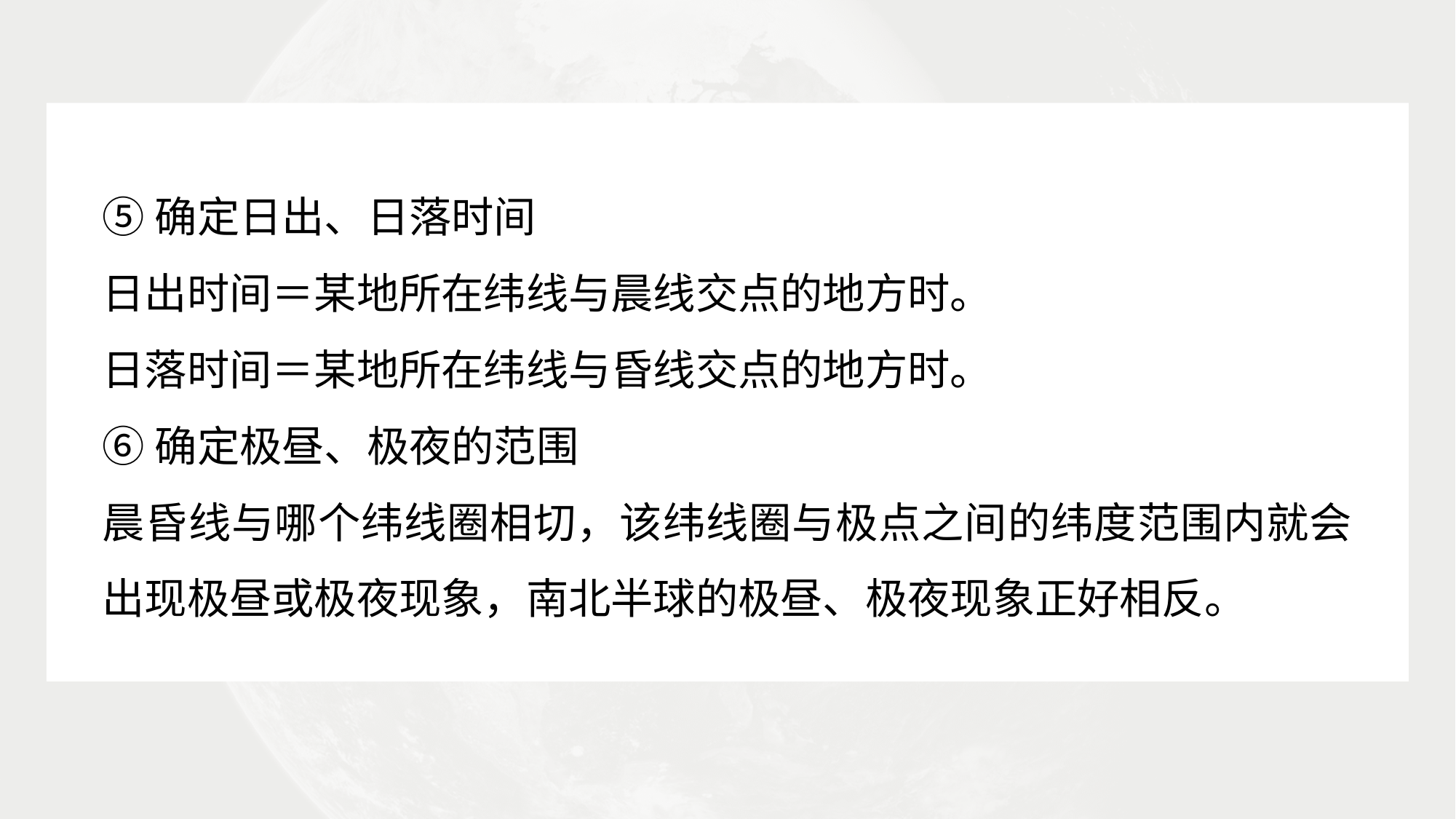

⑤确定日出、日落时间
日出时间＝某地所在纬线与晨线交点的地方时。
日落时间＝某地所在纬线与昏线交点的地方时。
⑥确定极昼、极夜的范围
晨昏线与哪个纬线圈相切，该纬线圈与极点之间的纬度范围内就会出现极昼或极夜现象，南北半球的极昼、极夜现象正好相反。